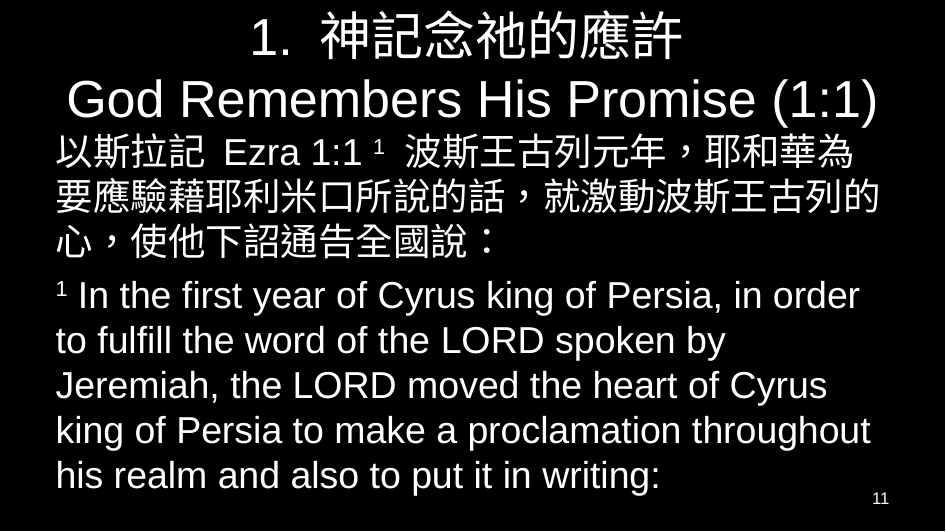

# 1. 神記念祂的應許 God Remembers His Promise (1:1)
以斯拉記 Ezra 1:1 1 波斯王古列元年，耶和華為要應驗藉耶利米口所說的話，就激動波斯王古列的心，使他下詔通告全國說：
1 In the first year of Cyrus king of Persia, in order to fulfill the word of the Lord spoken by Jeremiah, the Lord moved the heart of Cyrus king of Persia to make a proclamation throughout his realm and also to put it in writing:

11